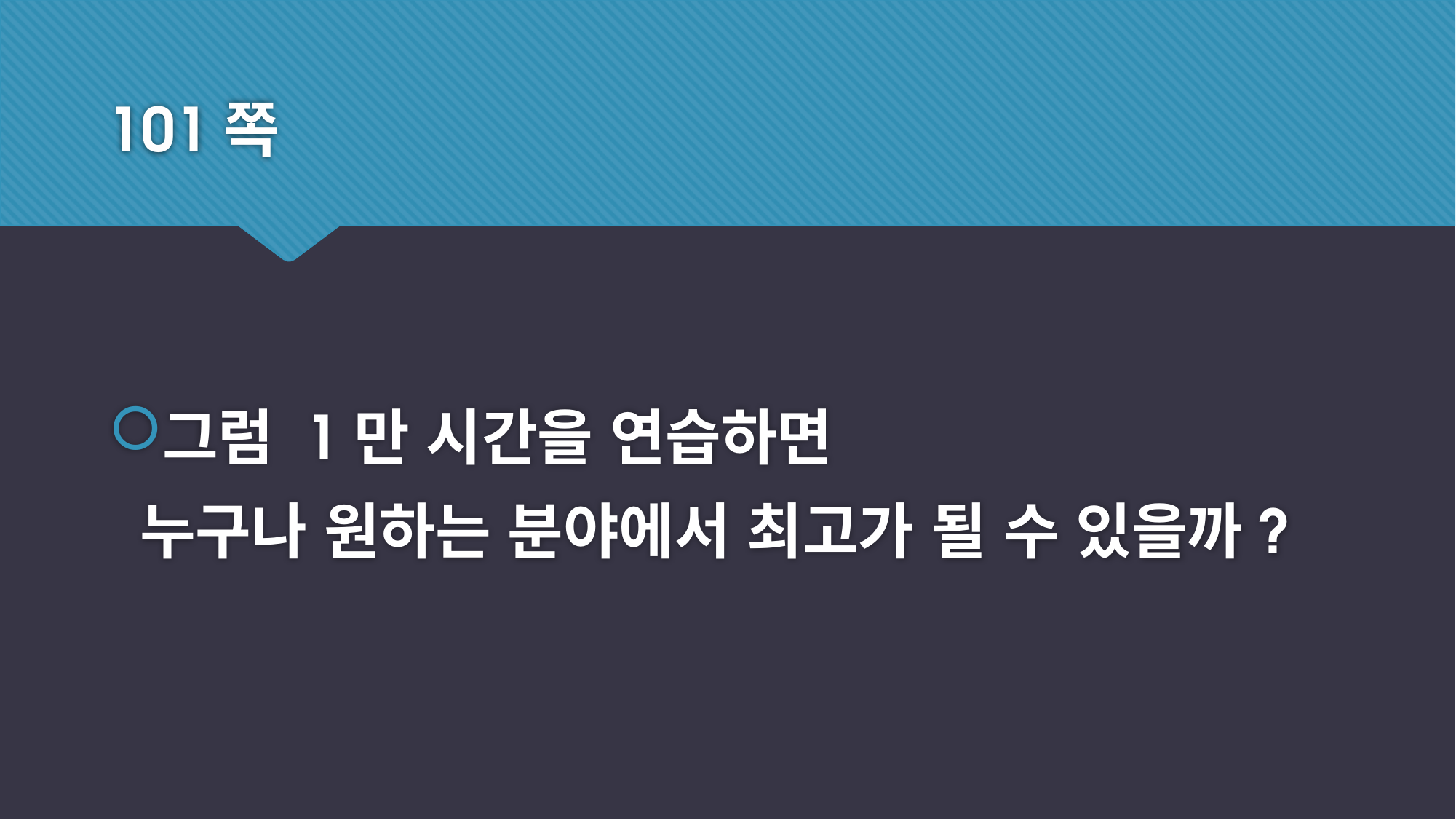

# 101쪽
그럼 1만 시간을 연습하면
 누구나 원하는 분야에서 최고가 될 수 있을까?